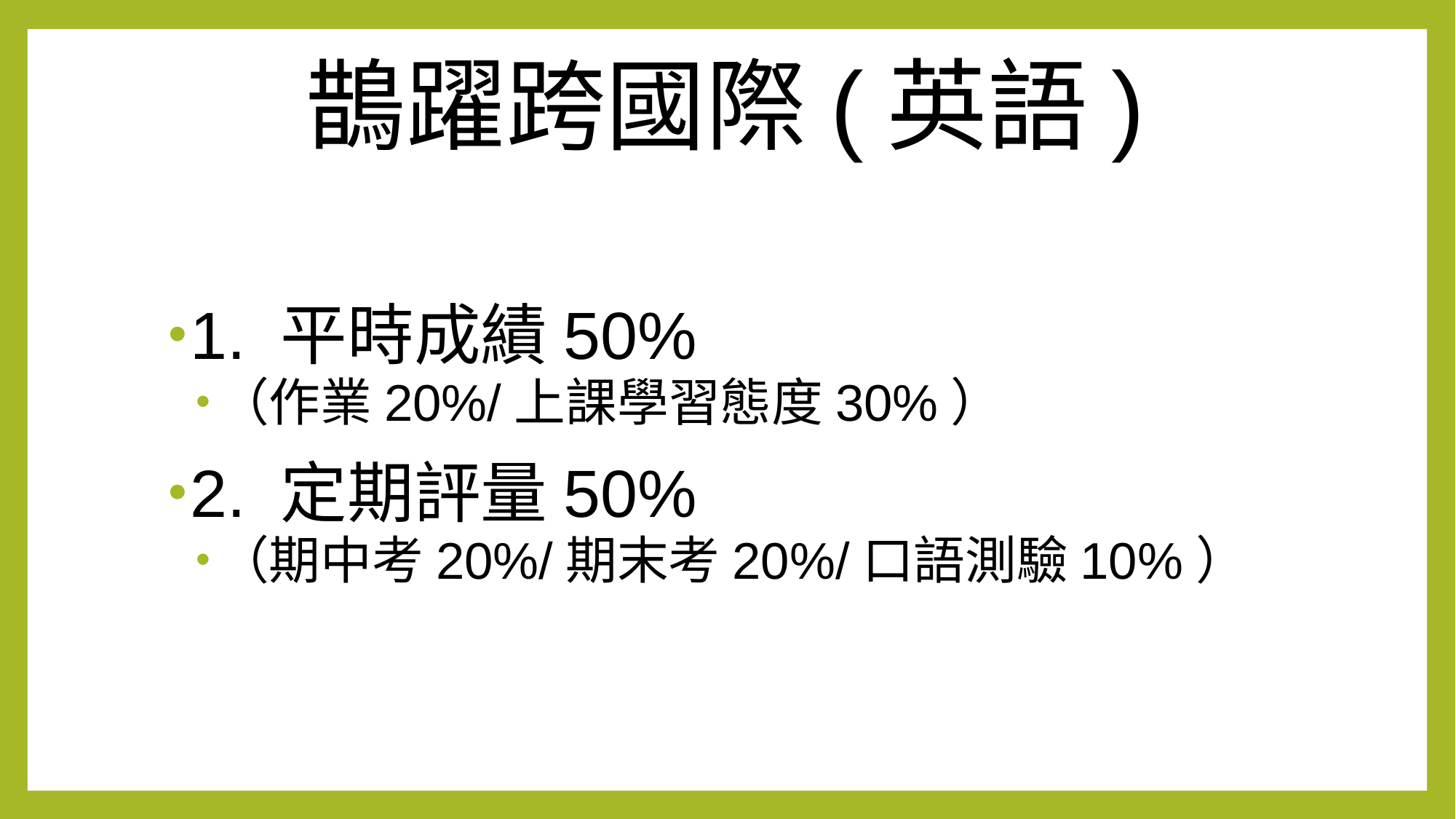

# 鵲躍跨國際(英語)

1. 平時成績50%
（作業20%/上課學習態度30%）
2. 定期評量50%
（期中考20%/期末考20%/口語測驗10%）